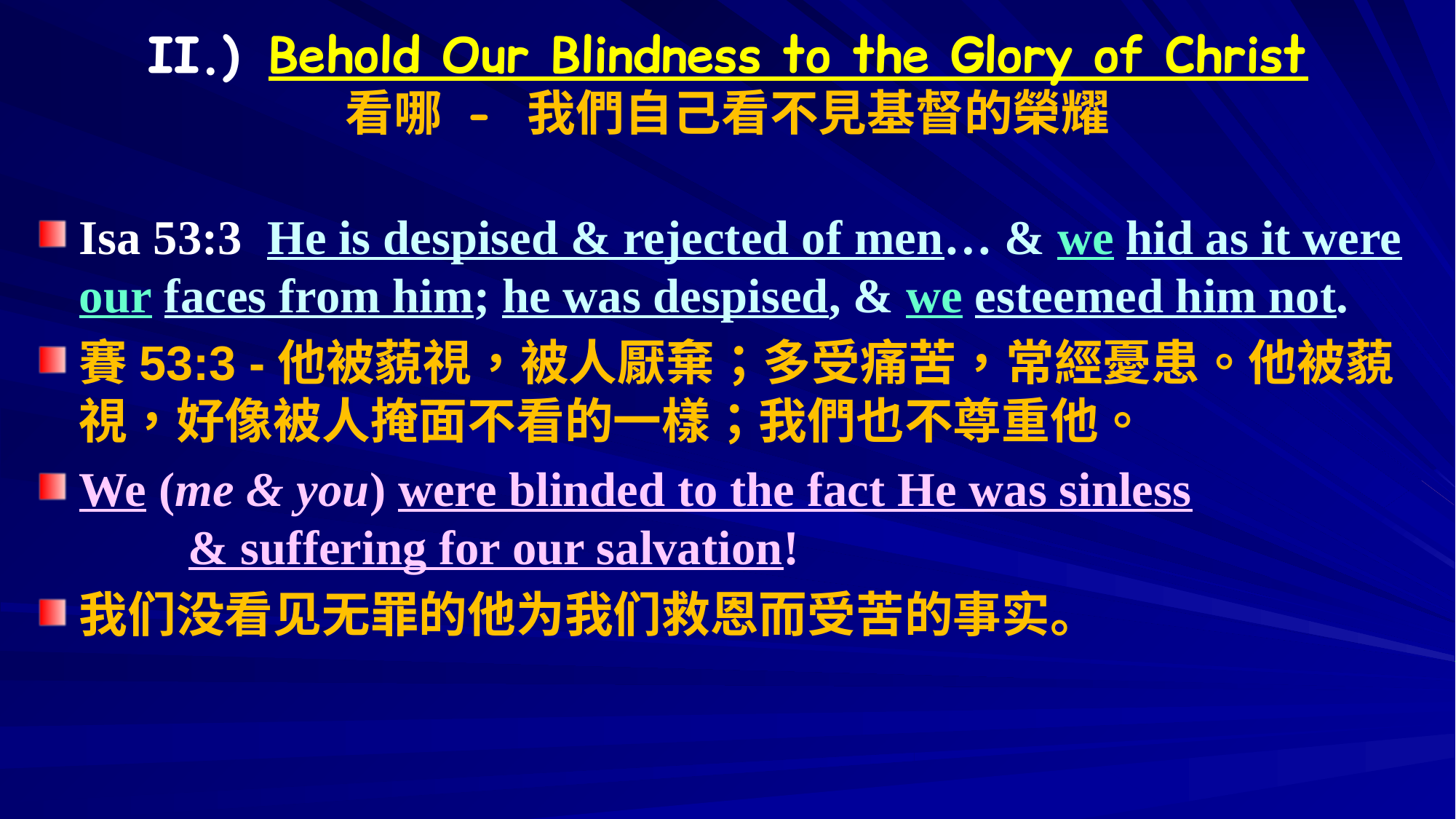

# II.)  Behold Our Blindness to the Glory of Christ 看哪 - 我們自己看不見基督的榮耀
Isa 53:3  He is despised & rejected of men… & we hid as it were our faces from him; he was despised, & we esteemed him not.
賽53:3 -他被藐視，被人厭棄；多受痛苦，常經憂患。他被藐視，好像被人掩面不看的一樣；我們也不尊重他。
We (me & you) were blinded to the fact He was sinless 			& suffering for our salvation!
我们没看见无罪的他为我们救恩而受苦的事实。